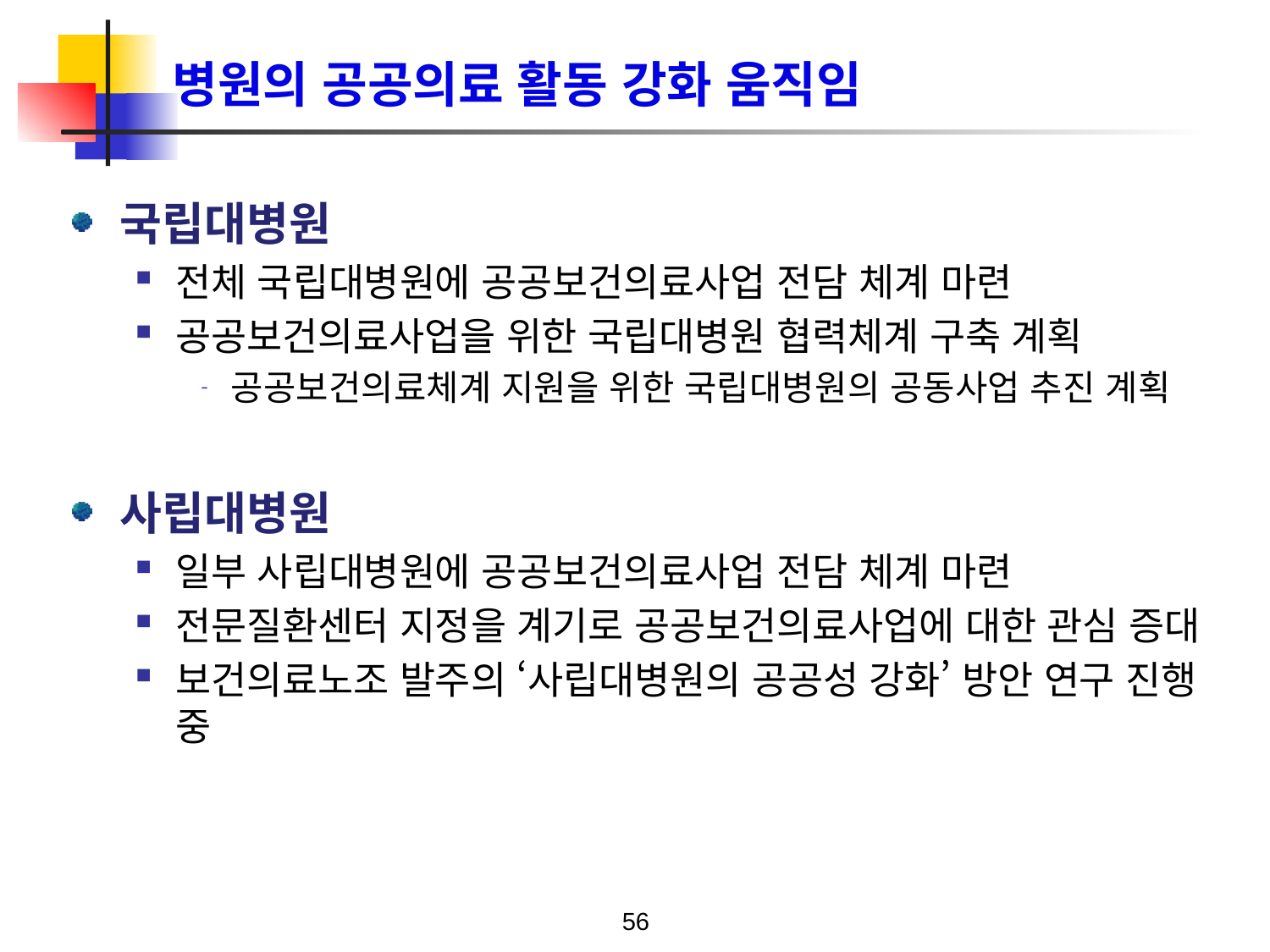

# 병원의 공공의료 활동 강화 움직임
국립대병원
전체 국립대병원에 공공보건의료사업 전담 체계 마련
공공보건의료사업을 위한 국립대병원 협력체계 구축 계획
공공보건의료체계 지원을 위한 국립대병원의 공동사업 추진 계획

사립대병원
일부 사립대병원에 공공보건의료사업 전담 체계 마련
전문질환센터 지정을 계기로 공공보건의료사업에 대한 관심 증대
보건의료노조 발주의 ‘사립대병원의 공공성 강화’ 방안 연구 진행 중
56